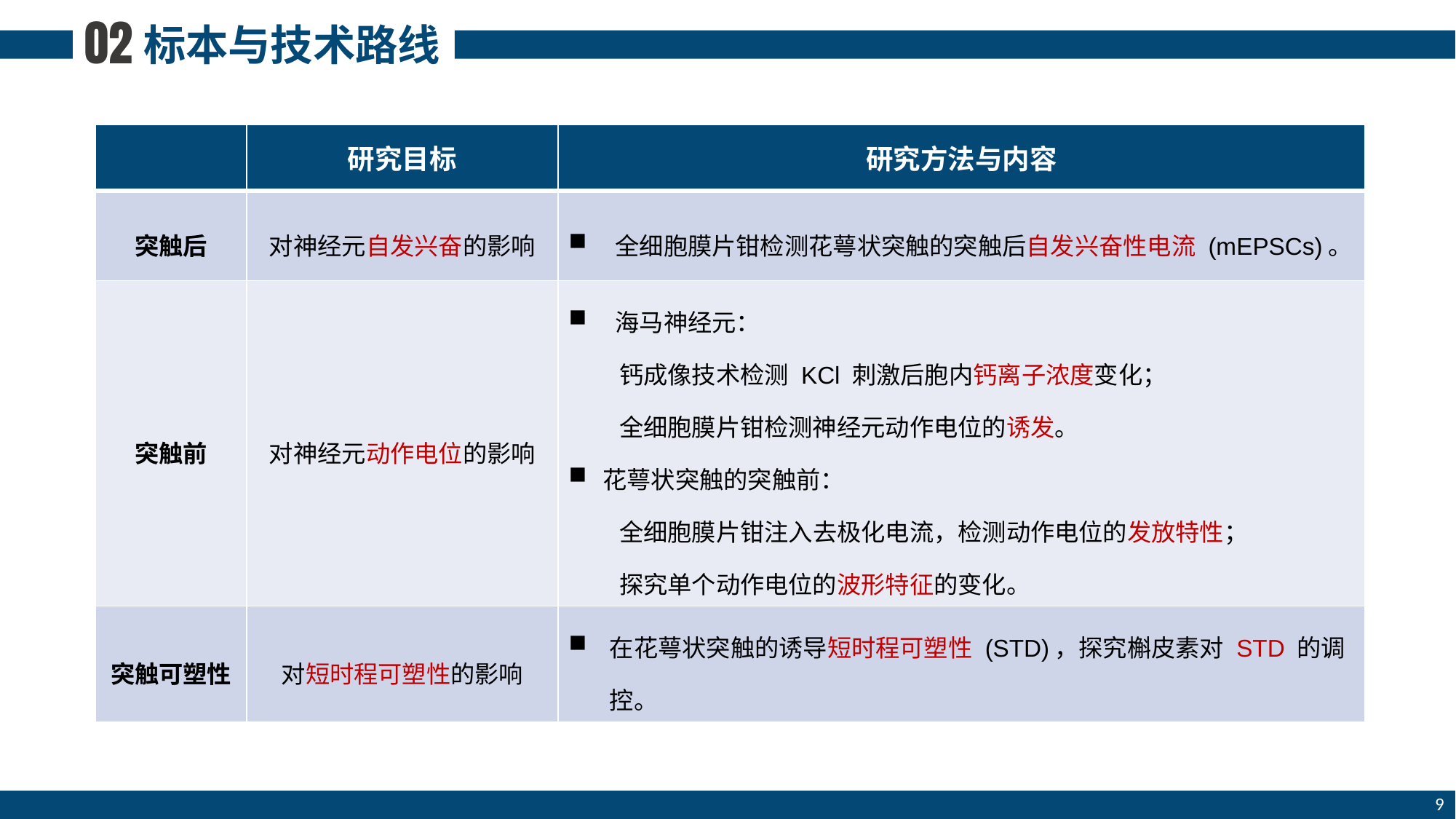

02
标本与技术路线

|  | 研究目标 | 研究方法与内容 |
| --- | --- | --- |
| 突触后 | 对神经元自发兴奋的影响 | 全细胞膜片钳检测花萼状突触的突触后自发兴奋性电流 (mEPSCs)。 |
| 突触前 | 对神经元动作电位的影响 | 海马神经元： 钙成像技术检测 KCl 刺激后胞内钙离子浓度变化； 全细胞膜片钳检测神经元动作电位的诱发。 花萼状突触的突触前： 全细胞膜片钳注入去极化电流，检测动作电位的发放特性； 探究单个动作电位的波形特征的变化。 |
| 突触可塑性 | 对短时程可塑性的影响 | 在花萼状突触的诱导短时程可塑性 (STD)，探究槲皮素对 STD 的调控。 |
9